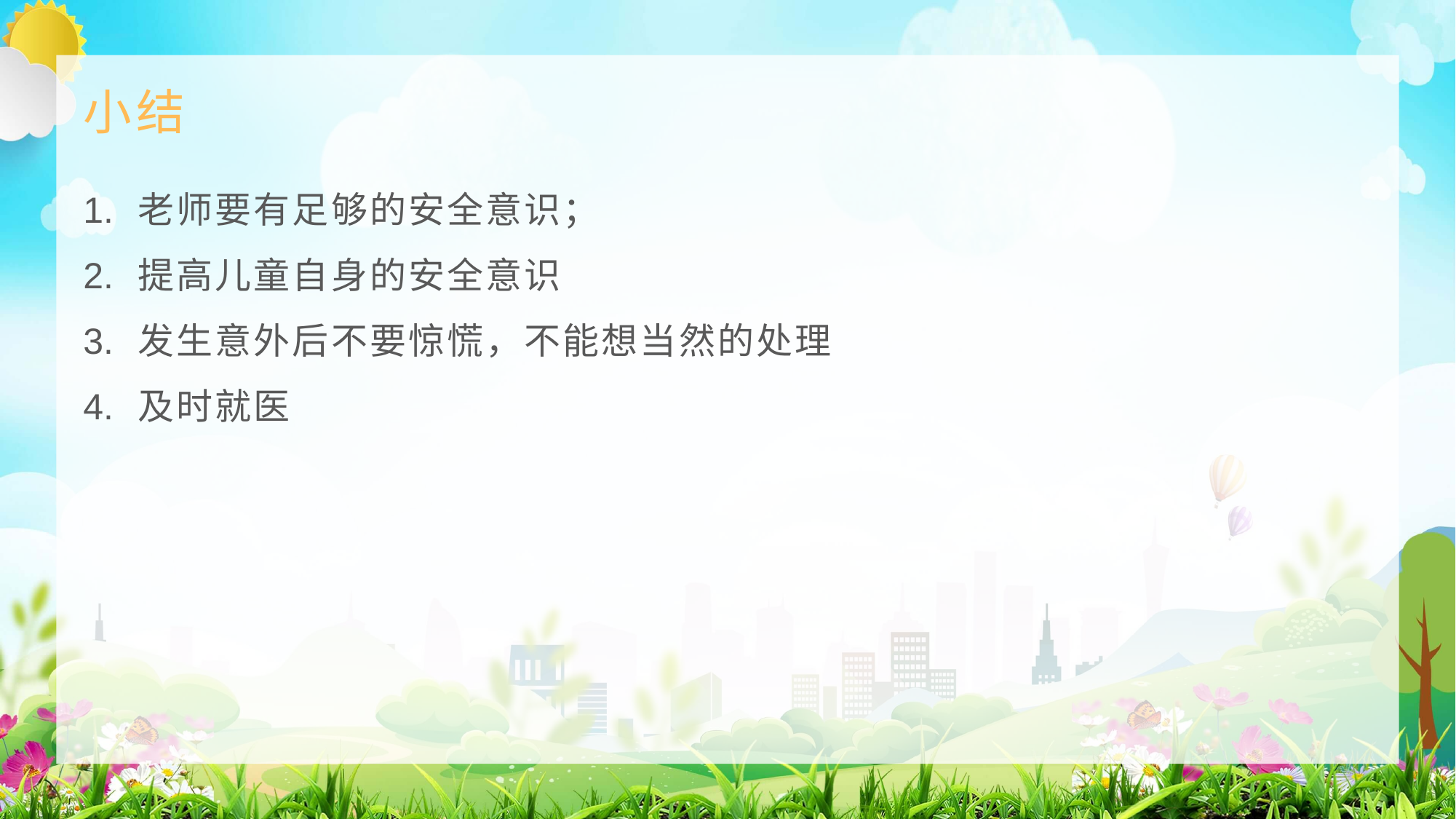

# 小结
老师要有足够的安全意识；
提高儿童自身的安全意识
发生意外后不要惊慌，不能想当然的处理
及时就医